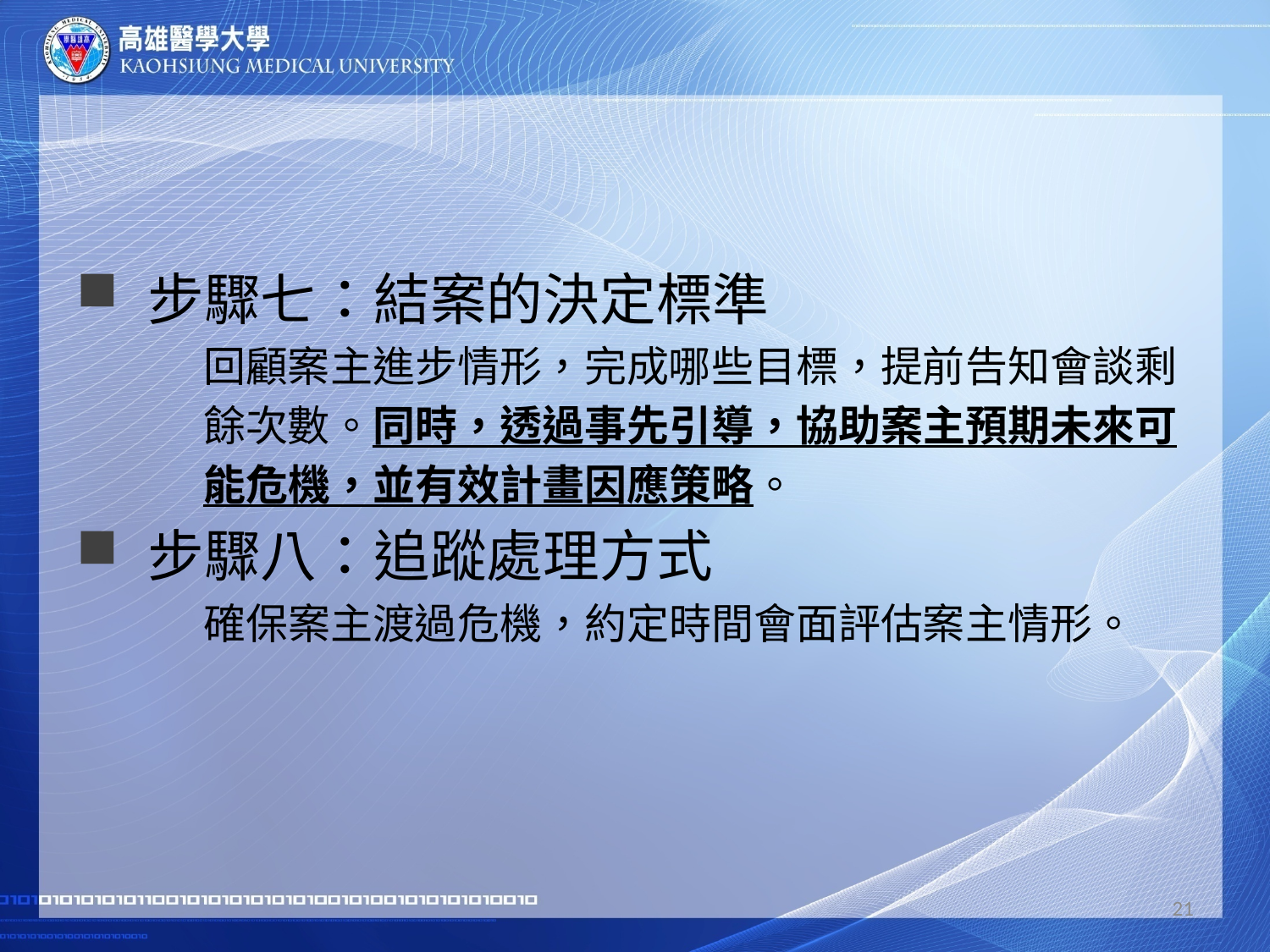

#
步驟七：結案的決定標準
回顧案主進步情形，完成哪些目標，提前告知會談剩
餘次數。同時，透過事先引導，協助案主預期未來可
能危機，並有效計畫因應策略。
步驟八：追蹤處理方式
確保案主渡過危機，約定時間會面評估案主情形。
21